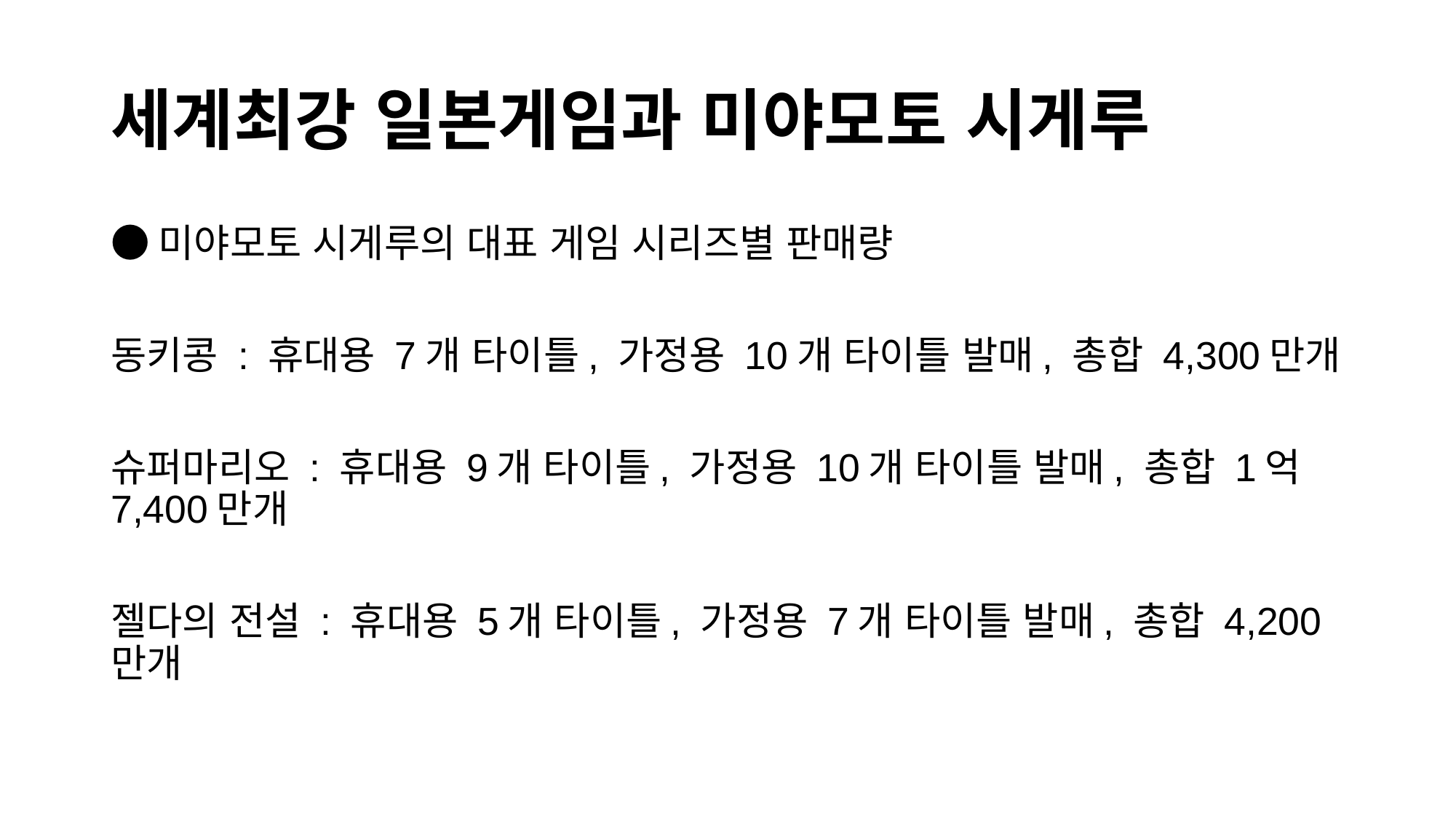

# 세계최강 일본게임과 미야모토 시게루
●미야모토 시게루의 대표 게임 시리즈별 판매량

동키콩 : 휴대용 7개 타이틀, 가정용 10개 타이틀 발매, 총합 4,300만개

슈퍼마리오 : 휴대용 9개 타이틀, 가정용 10개 타이틀 발매, 총합 1억 7,400만개

젤다의 전설 : 휴대용 5개 타이틀, 가정용 7개 타이틀 발매, 총합 4,200만개